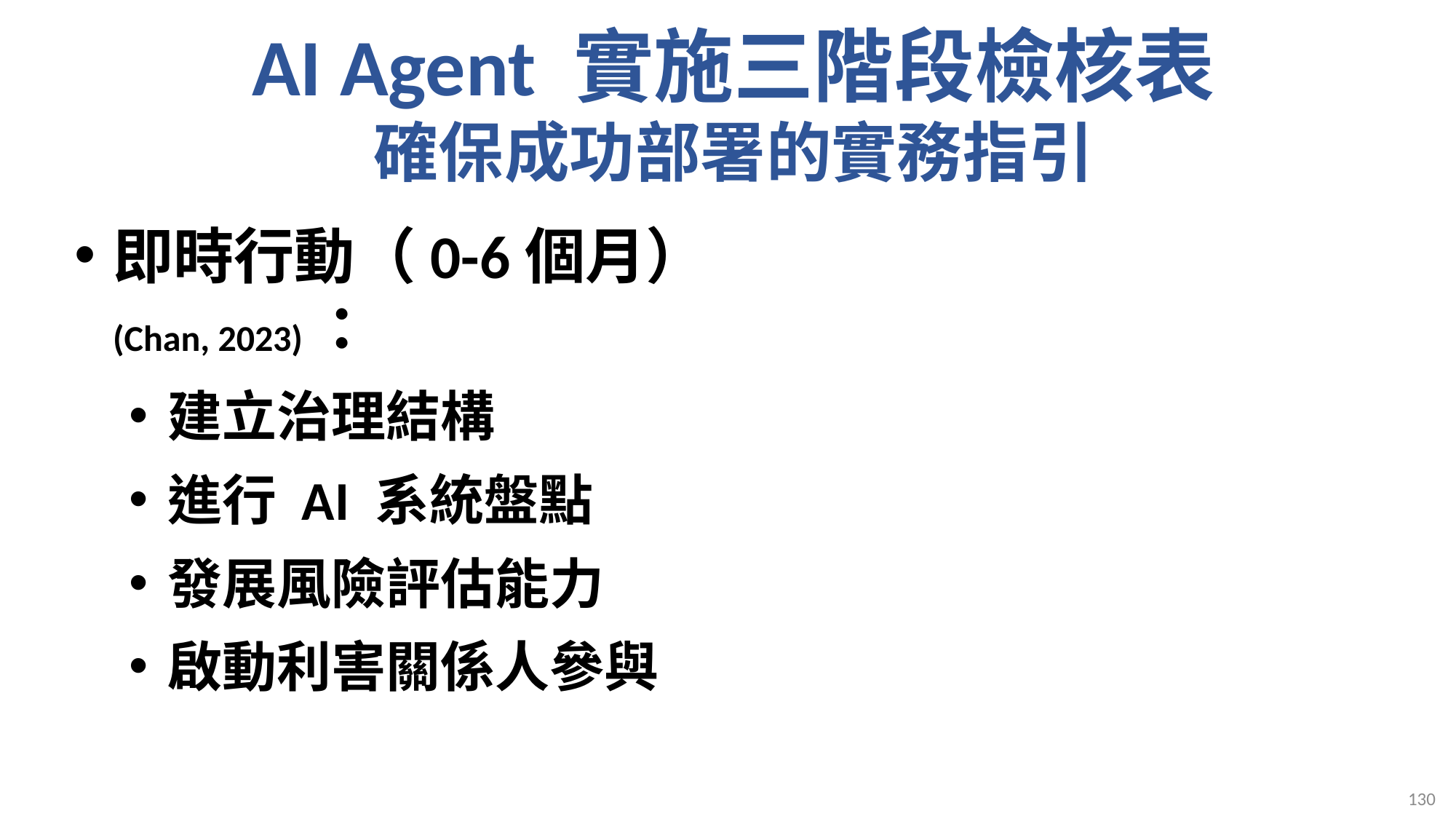

# AI Agent 實施三階段檢核表 確保成功部署的實務指引
即時行動（0-6個月）
(Chan, 2023)：
建立治理結構
進行 AI 系統盤點
發展風險評估能力
啟動利害關係人參與
130